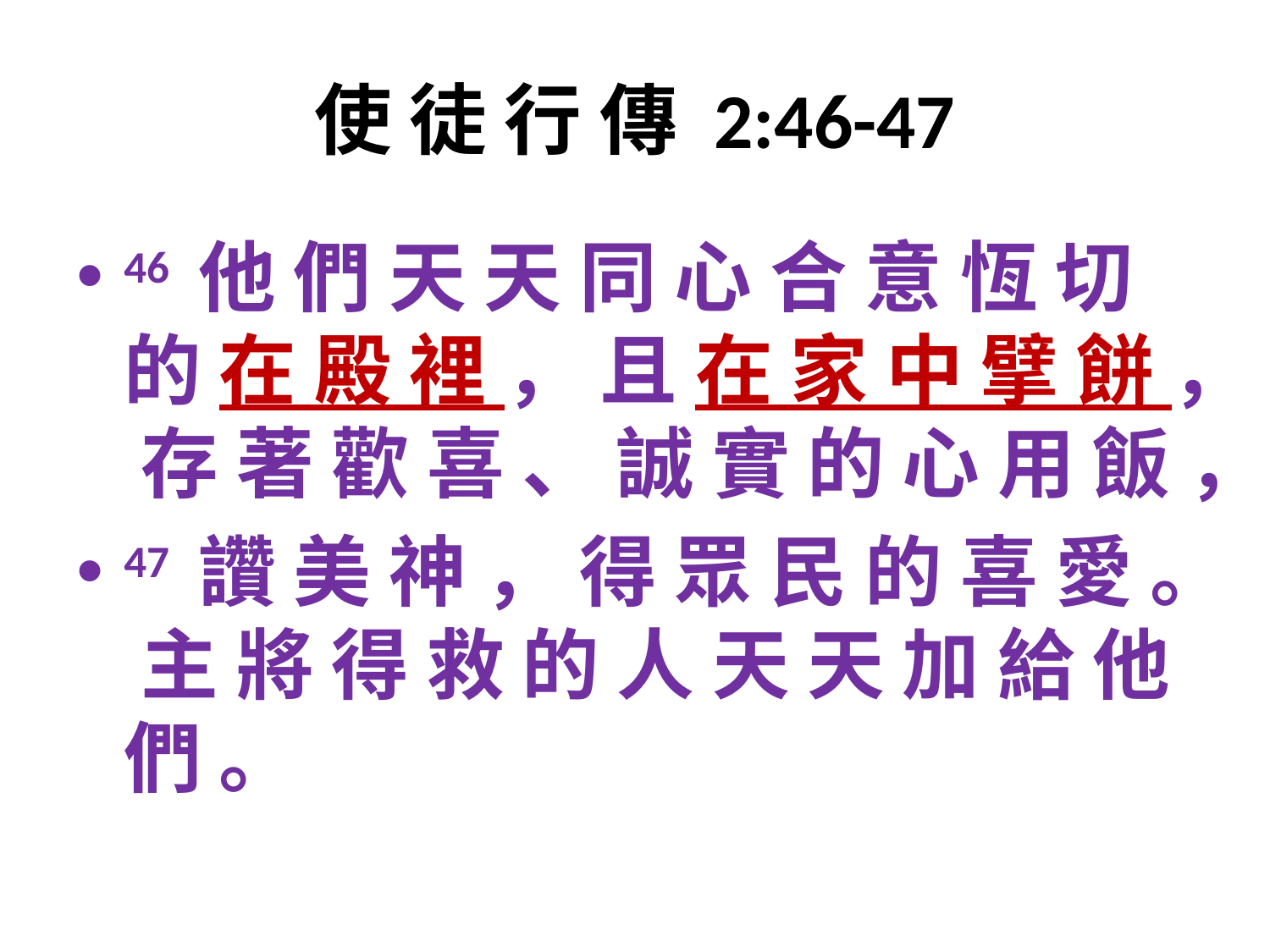

# 使 徒 行 傳 2:46-47
46 他 們 天 天 同 心 合 意 恆 切 的 在 殿 裡 ， 且 在 家 中 擘 餅 ， 存 著 歡 喜 、 誠 實 的 心 用 飯 ，
47 讚 美 神 ， 得 眾 民 的 喜 愛 。 主 將 得 救 的 人 天 天 加 給 他 們 。